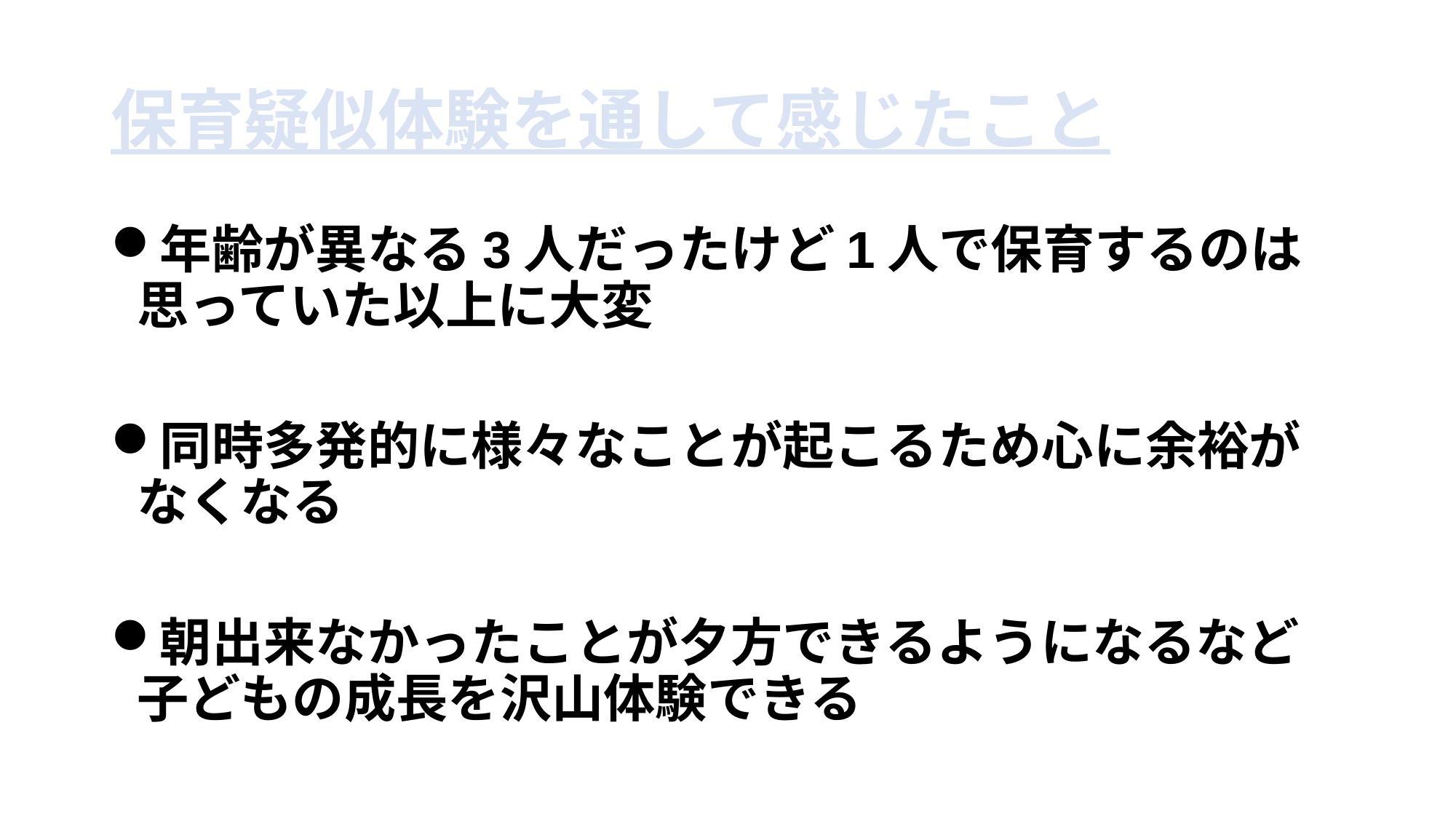

# 保育疑似体験を通して感じたこと
年齢が異なる3人だったけど1人で保育するのは思っていた以上に大変

同時多発的に様々なことが起こるため心に余裕がなくなる

朝出来なかったことが夕方できるようになるなど子どもの成長を沢山体験できる